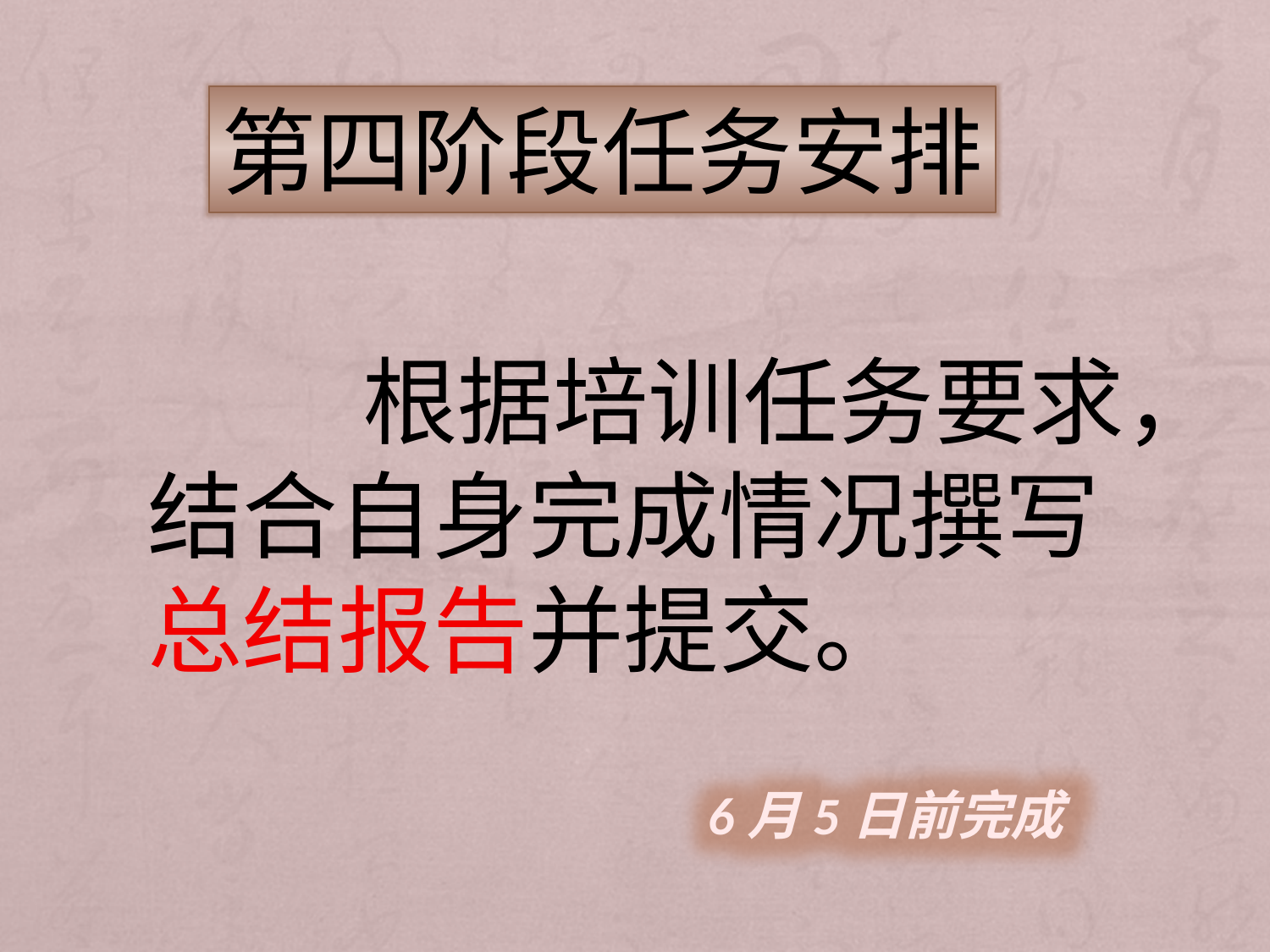

第四阶段任务安排
         根据培训任务要求，结合自身完成情况撰写总结报告并提交。
6月5日前完成